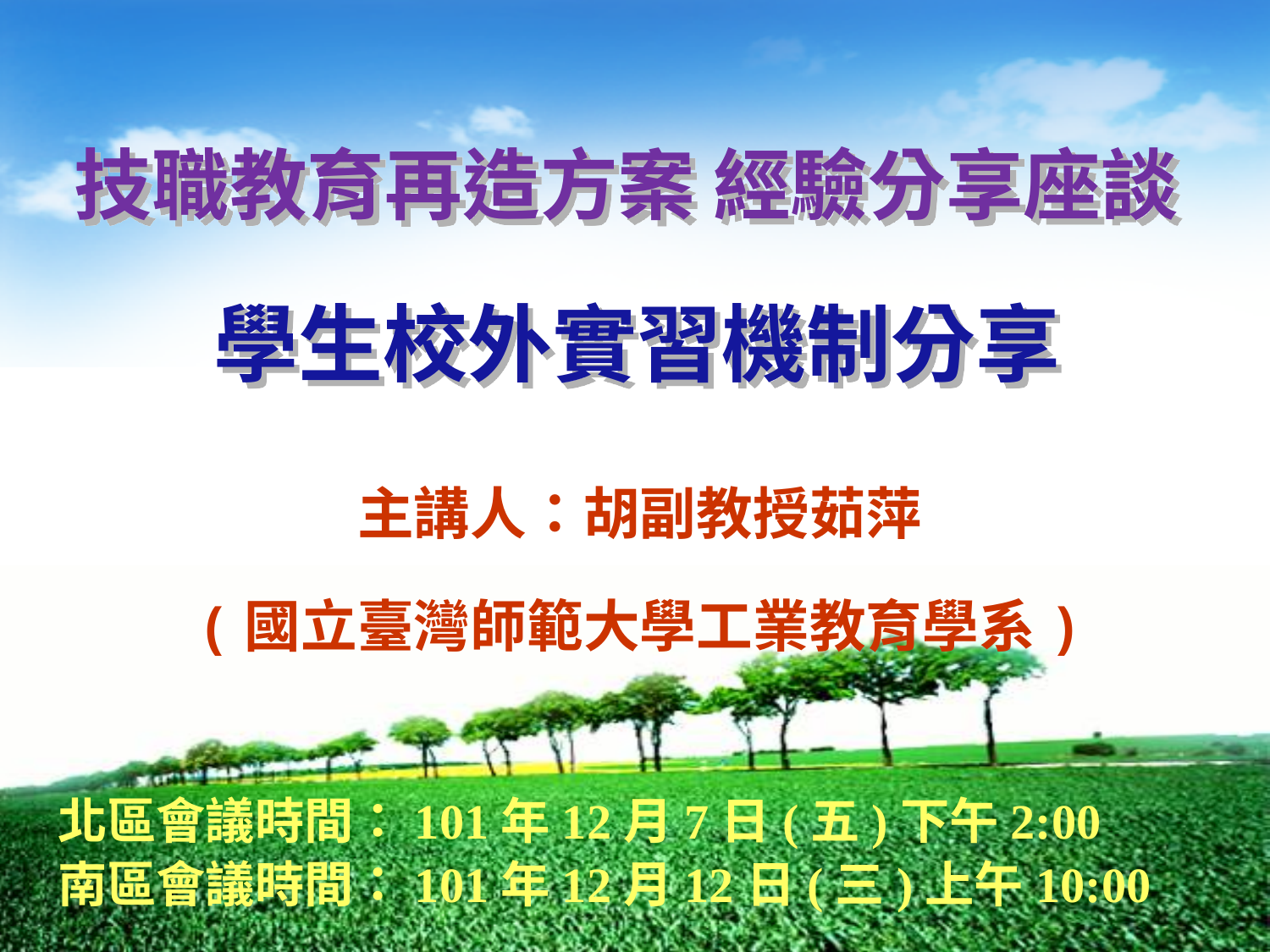

技職教育再造方案 經驗分享座談
# 學生校外實習機制分享

主講人：胡副教授茹萍

(國立臺灣師範大學工業教育學系)

北區會議時間：101年12月7日(五)下午2:00
南區會議時間：101年12月12日(三)上午10:00